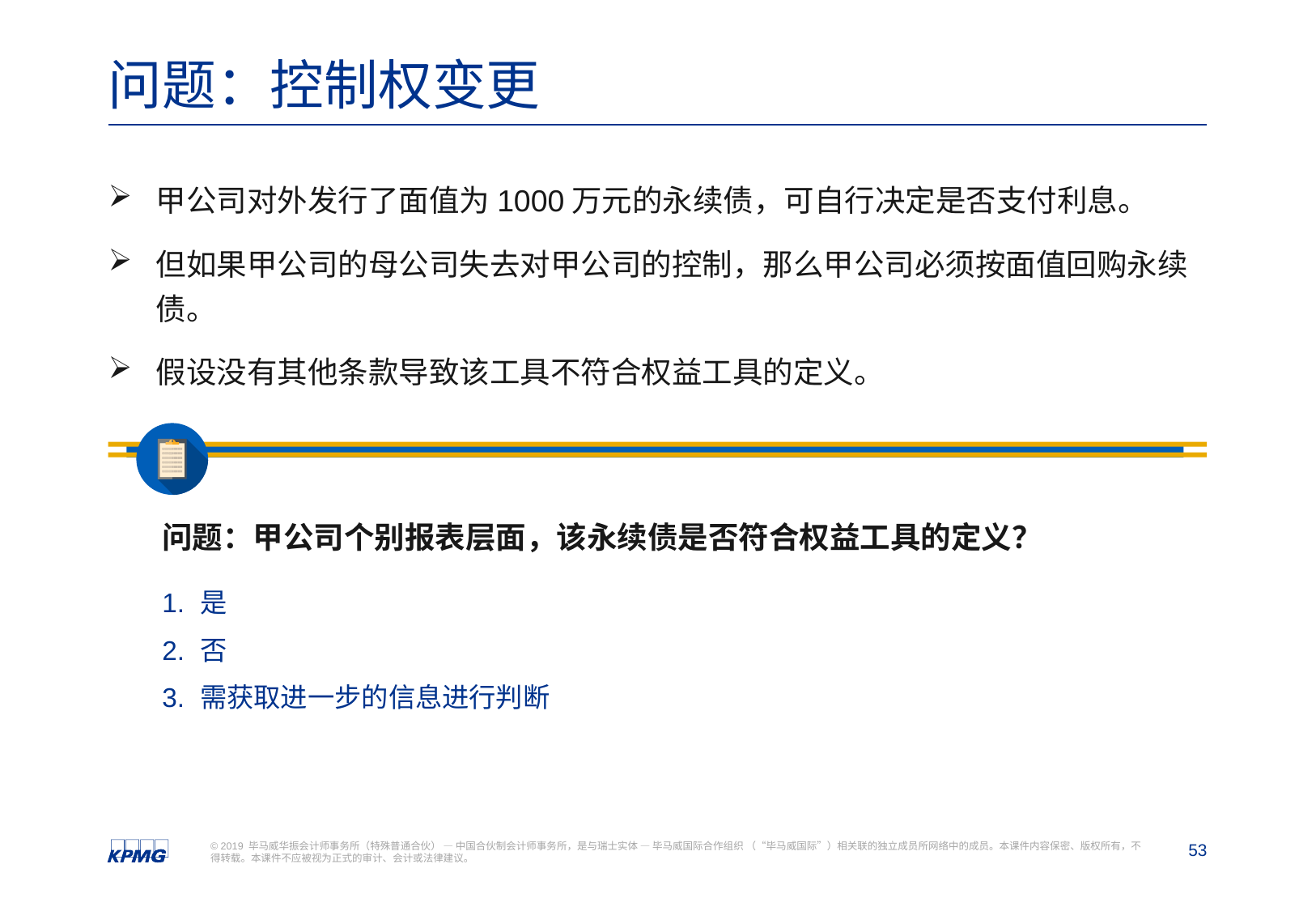

# 问题：控制权变更
甲公司对外发行了面值为1000万元的永续债，可自行决定是否支付利息。
但如果甲公司的母公司失去对甲公司的控制，那么甲公司必须按面值回购永续债。
假设没有其他条款导致该工具不符合权益工具的定义。

问题：甲公司个别报表层面，该永续债是否符合权益工具的定义？

是
否
需获取进一步的信息进行判断